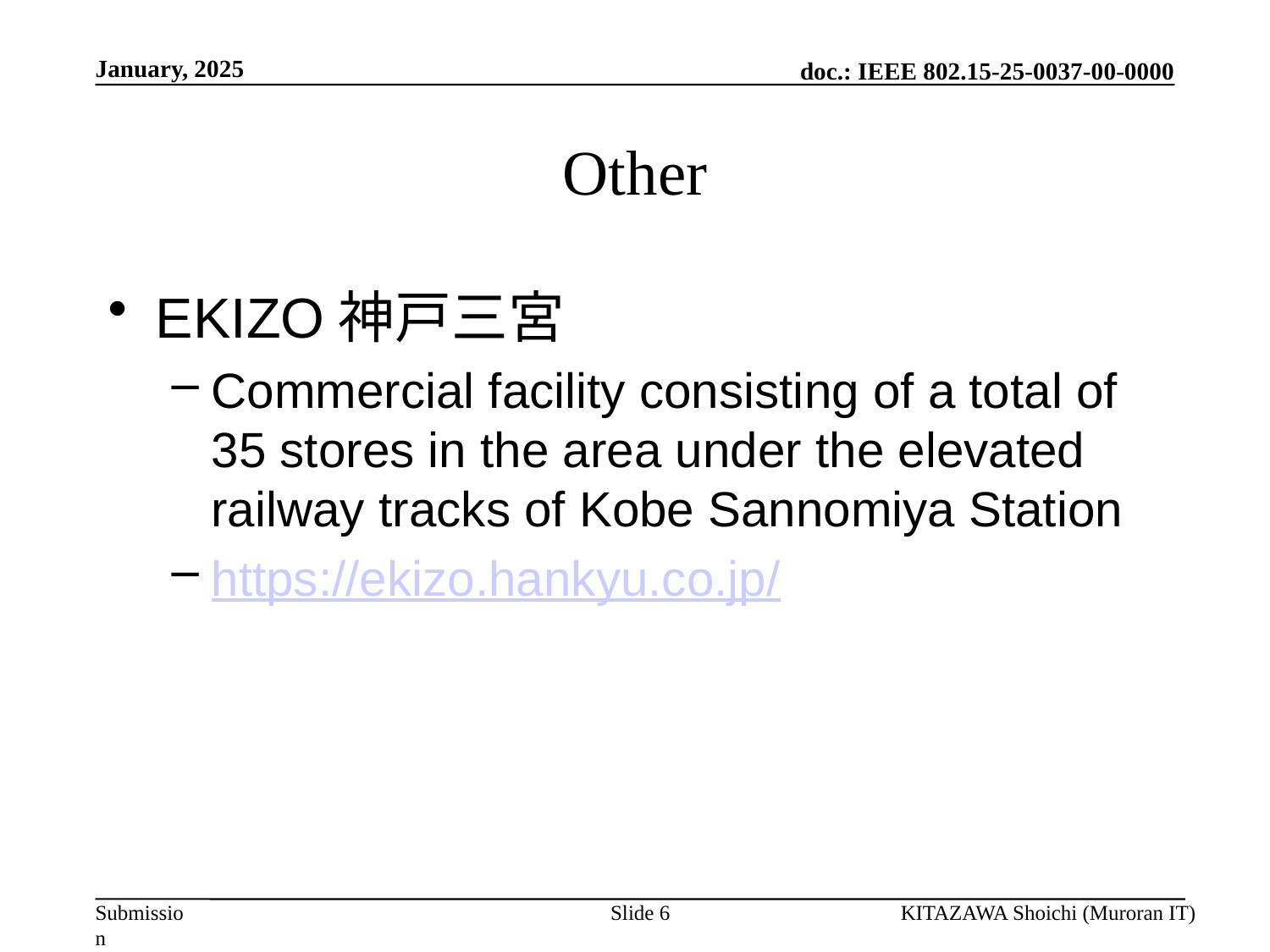

January, 2025
# Other
EKIZO神戸三宮
Commercial facility consisting of a total of 35 stores in the area under the elevated railway tracks of Kobe Sannomiya Station
https://ekizo.hankyu.co.jp/

Slide 6
KITAZAWA Shoichi (Muroran IT)